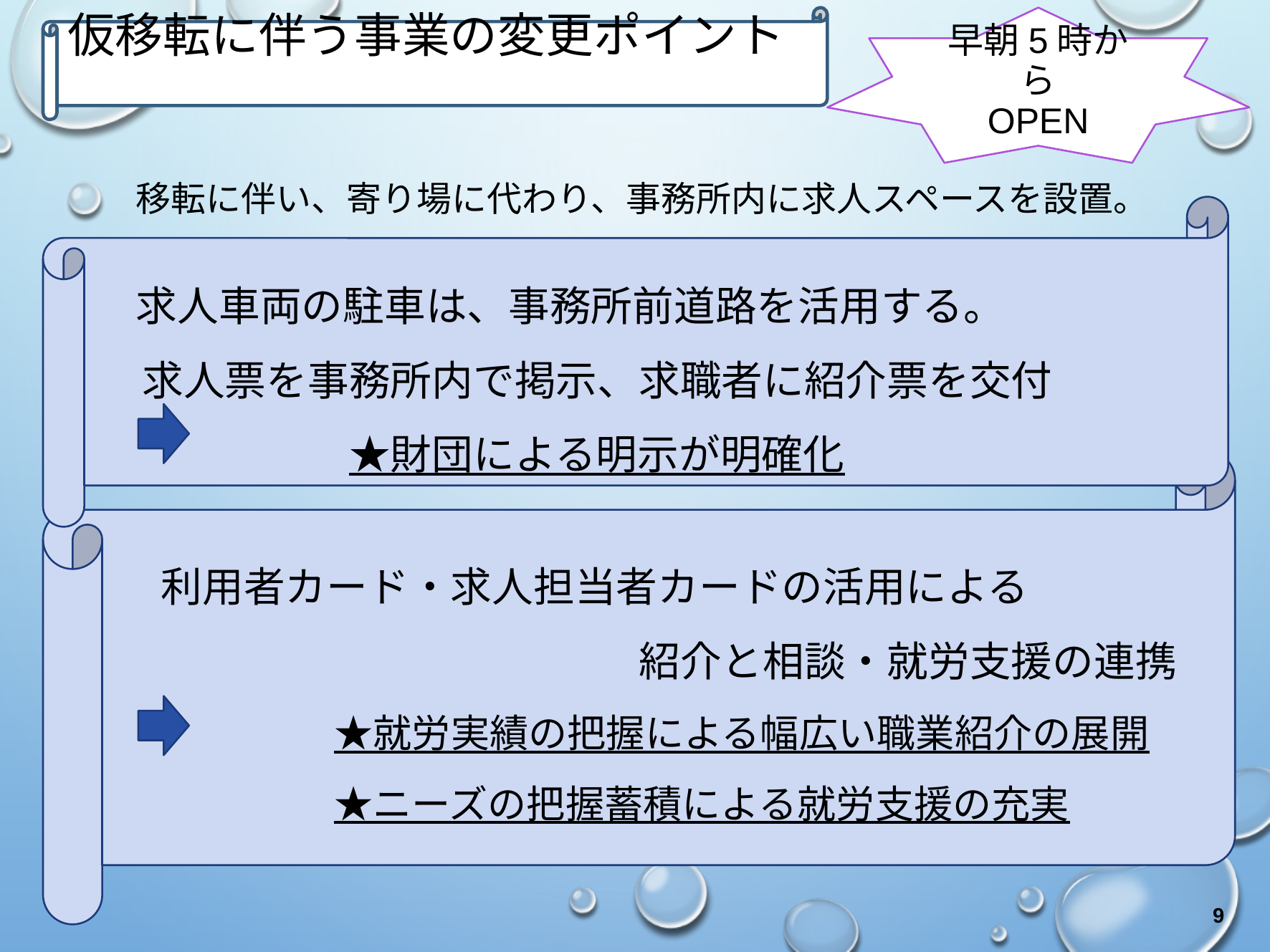

仮移転に伴う事業の変更ポイント
早朝5時から
OPEN

　移転に伴い、寄り場に代わり、事務所内に求人スペースを設置。

　求人車両の駐車は、事務所前道路を活用する。
　求人票を事務所内で掲示、求職者に紹介票を交付
　　　　　　★財団による明示が明確化

　　利用者カード・求人担当者カードの活用による
　　　　　　　　　　　　　紹介と相談・就労支援の連携
　　　　　　★就労実績の把握による幅広い職業紹介の展開
　　　　　　★ニーズの把握蓄積による就労支援の充実

9